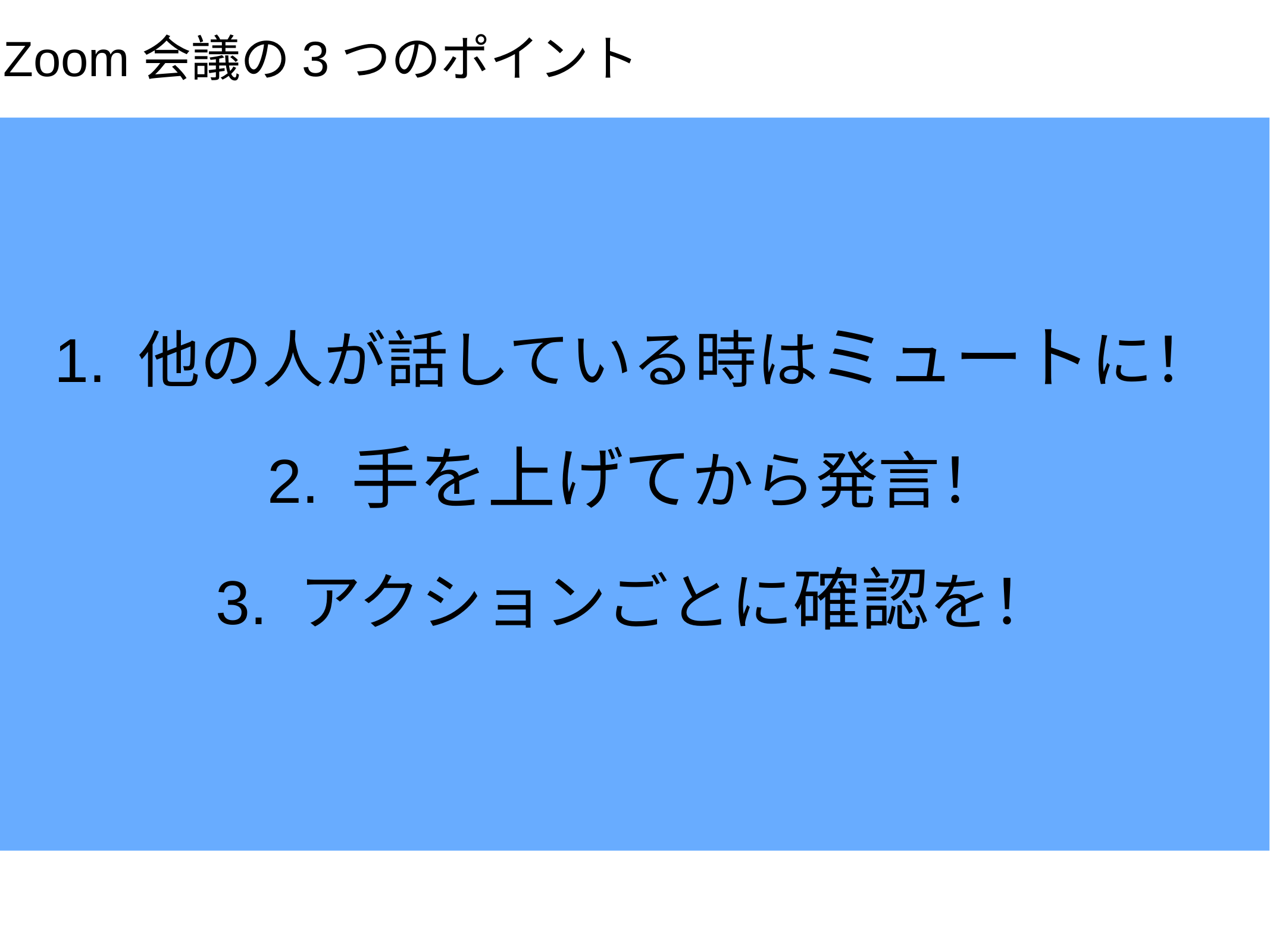

Zoom会議の3つのポイント

1. 他の人が話している時はミュートに！
2. 手を上げてから発言！
3. アクションごとに確認を！